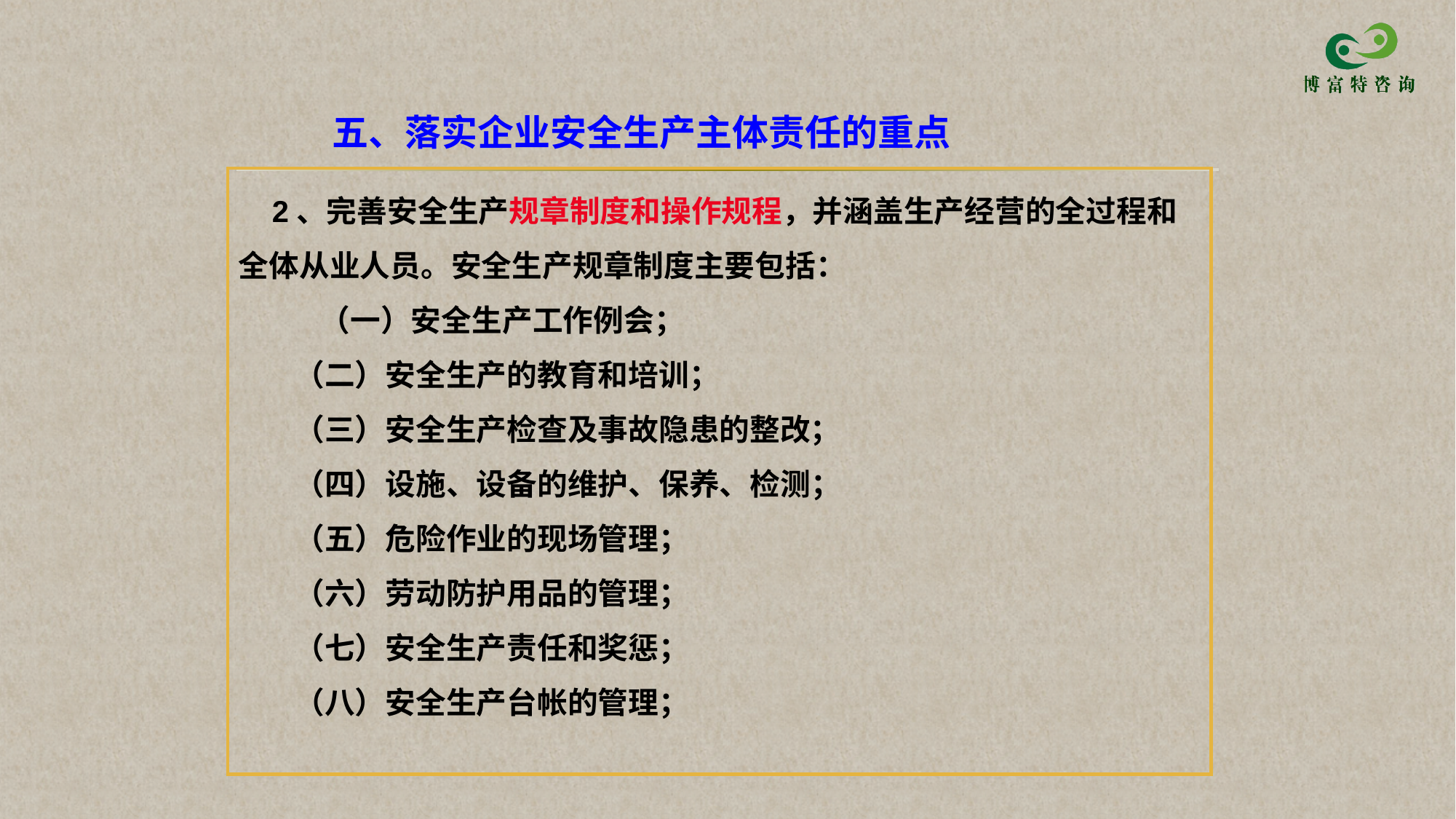

五、落实企业安全生产主体责任的重点
    2、完善安全生产规章制度和操作规程，并涵盖生产经营的全过程和全体从业人员。安全生产规章制度主要包括：
　　   （一）安全生产工作例会；
       （二）安全生产的教育和培训；
       （三）安全生产检查及事故隐患的整改；
       （四）设施、设备的维护、保养、检测；
       （五）危险作业的现场管理；
       （六）劳动防护用品的管理；
       （七）安全生产责任和奖惩；
       （八）安全生产台帐的管理；